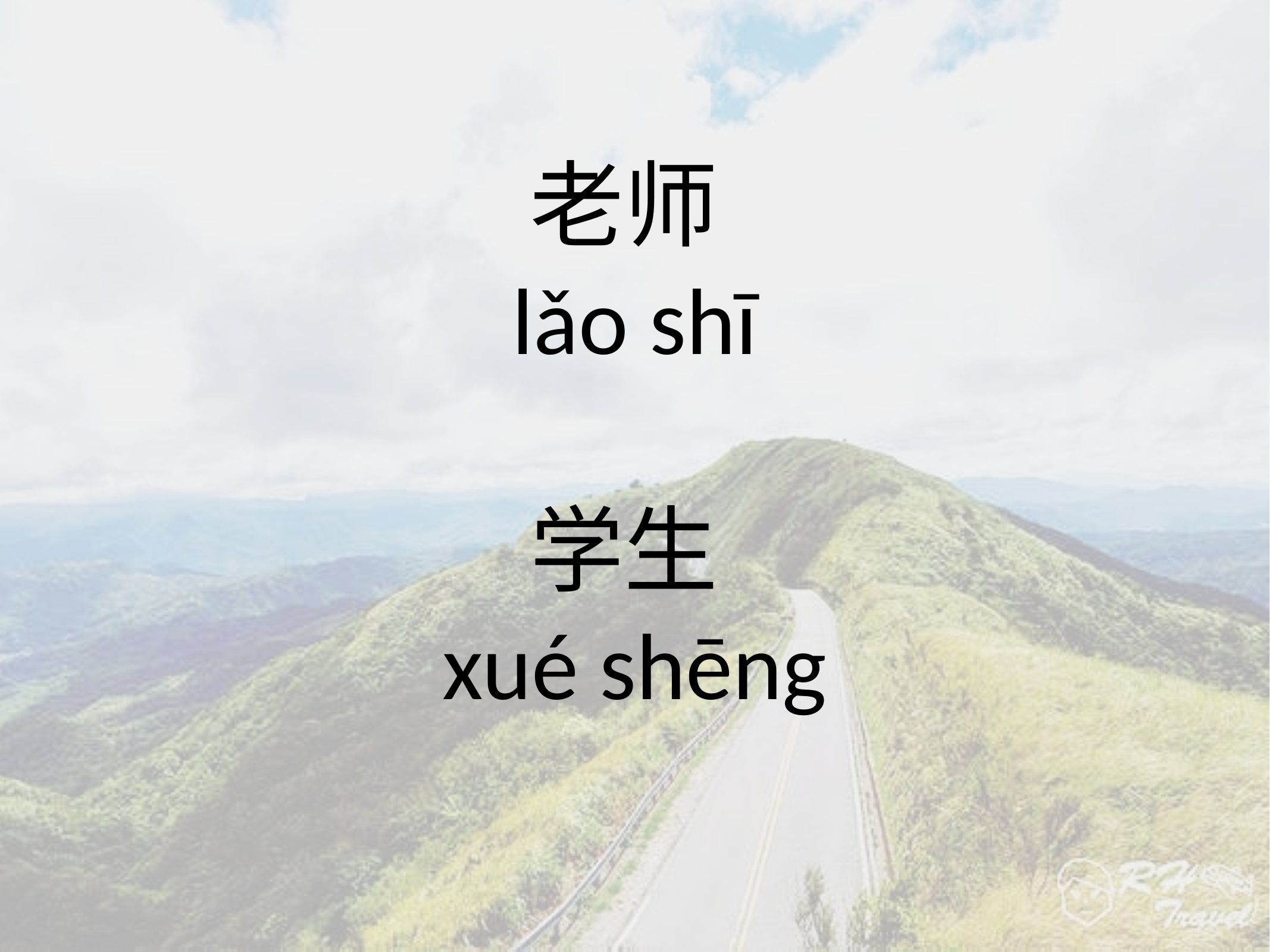

#
老师
lǎo shī

学生
xué shēng